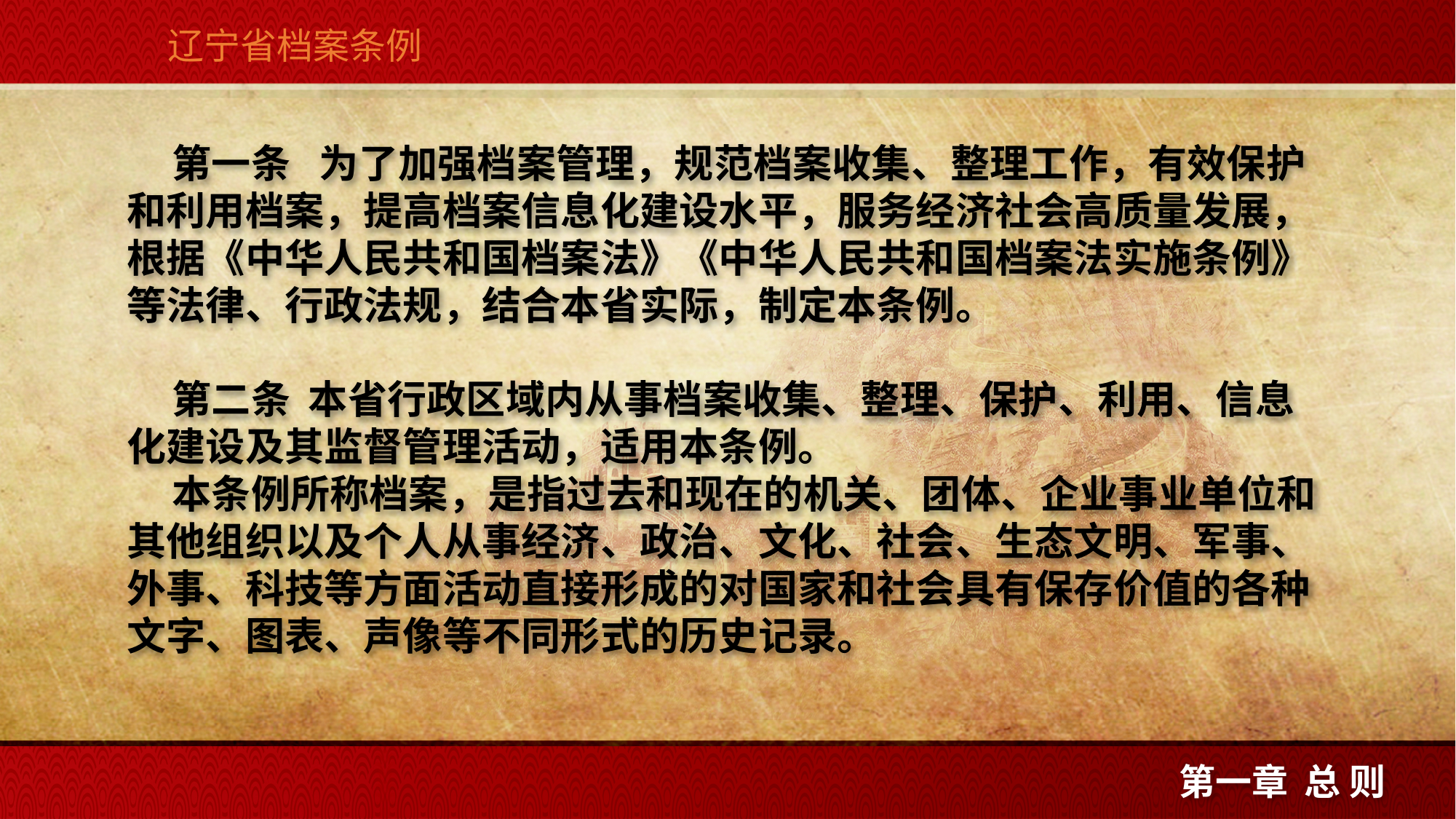

辽宁省档案条例
    第一条  为了加强档案管理，规范档案收集、整理工作，有效保护和利用档案，提高档案信息化建设水平，服务经济社会高质量发展，根据《中华人民共和国档案法》《中华人民共和国档案法实施条例》等法律、行政法规，结合本省实际，制定本条例。

    第二条  本省行政区域内从事档案收集、整理、保护、利用、信息化建设及其监督管理活动，适用本条例。
    本条例所称档案，是指过去和现在的机关、团体、企业事业单位和其他组织以及个人从事经济、政治、文化、社会、生态文明、军事、外事、科技等方面活动直接形成的对国家和社会具有保存价值的各种文字、图表、声像等不同形式的历史记录。
第一章  总 则